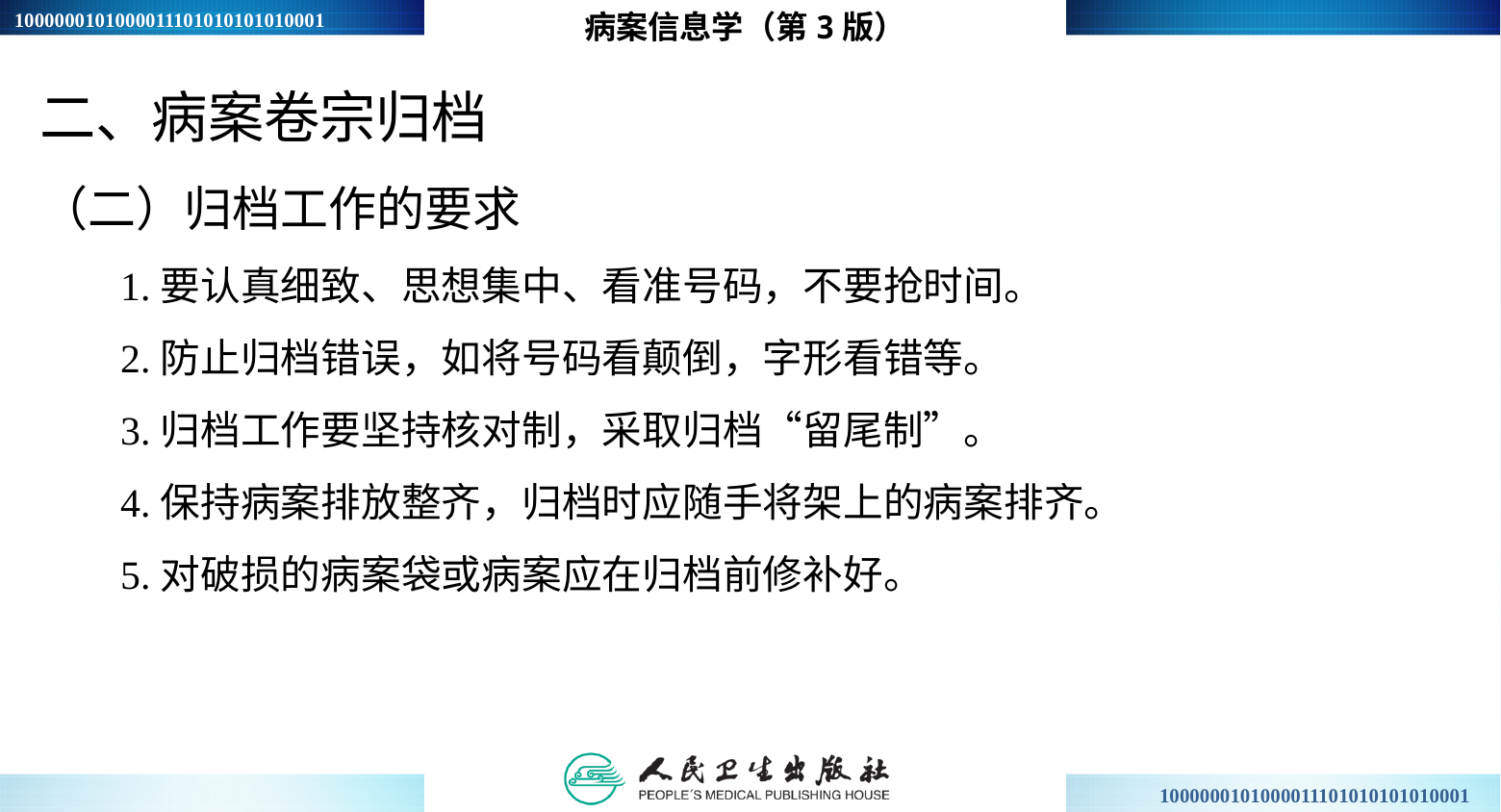

病案信息学（第3版）
二、病案卷宗归档
（二）归档工作的要求
        1.要认真细致、思想集中、看准号码，不要抢时间。
        2.防止归档错误，如将号码看颠倒，字形看错等。
        3.归档工作要坚持核对制，采取归档“留尾制”。
        4.保持病案排放整齐，归档时应随手将架上的病案排齐。
        5.对破损的病案袋或病案应在归档前修补好。